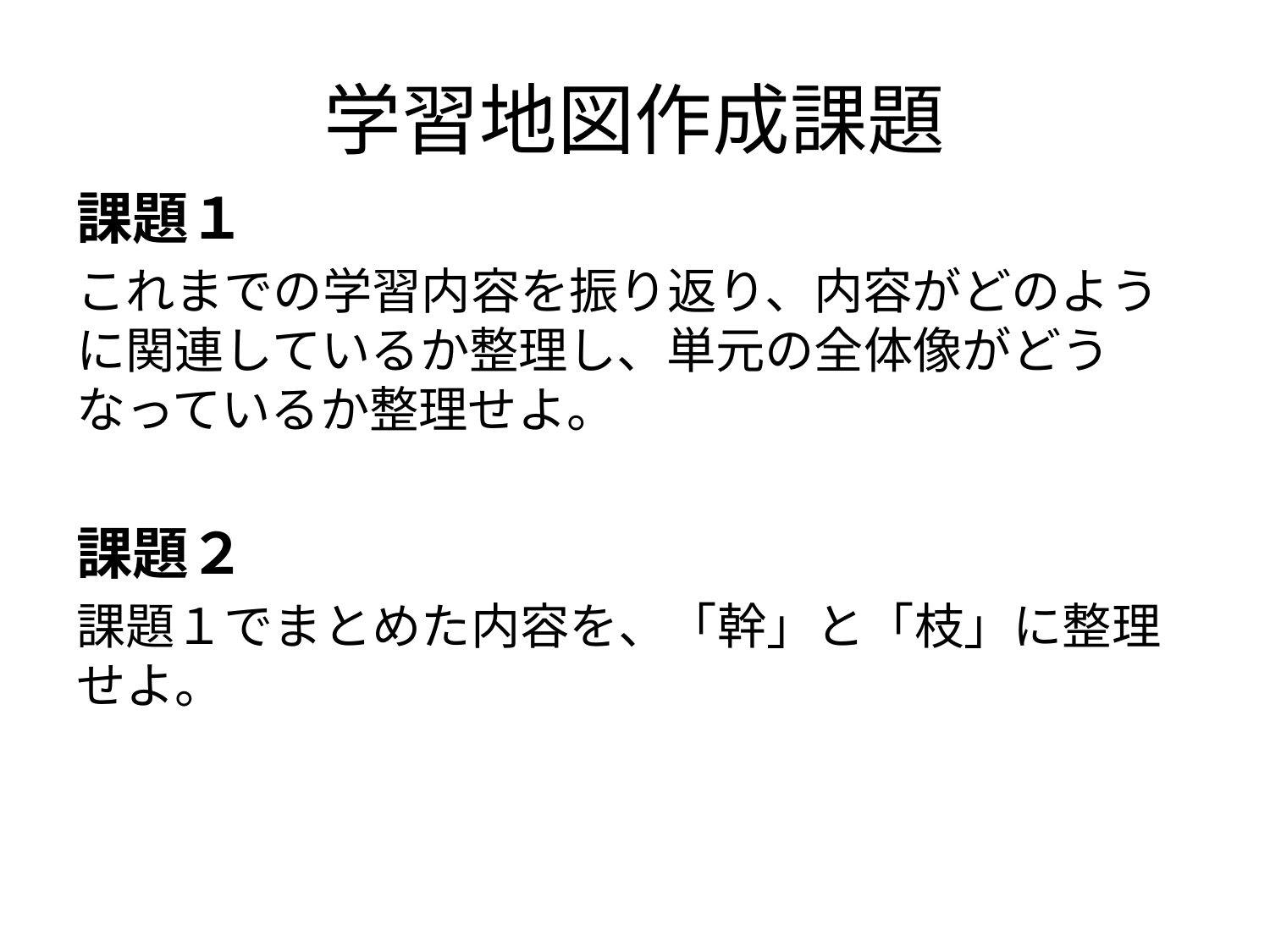

# 学習地図作成課題
課題１
これまでの学習内容を振り返り、内容がどのように関連しているか整理し、単元の全体像がどうなっているか整理せよ。

課題２
課題１でまとめた内容を、「幹」と「枝」に整理せよ。